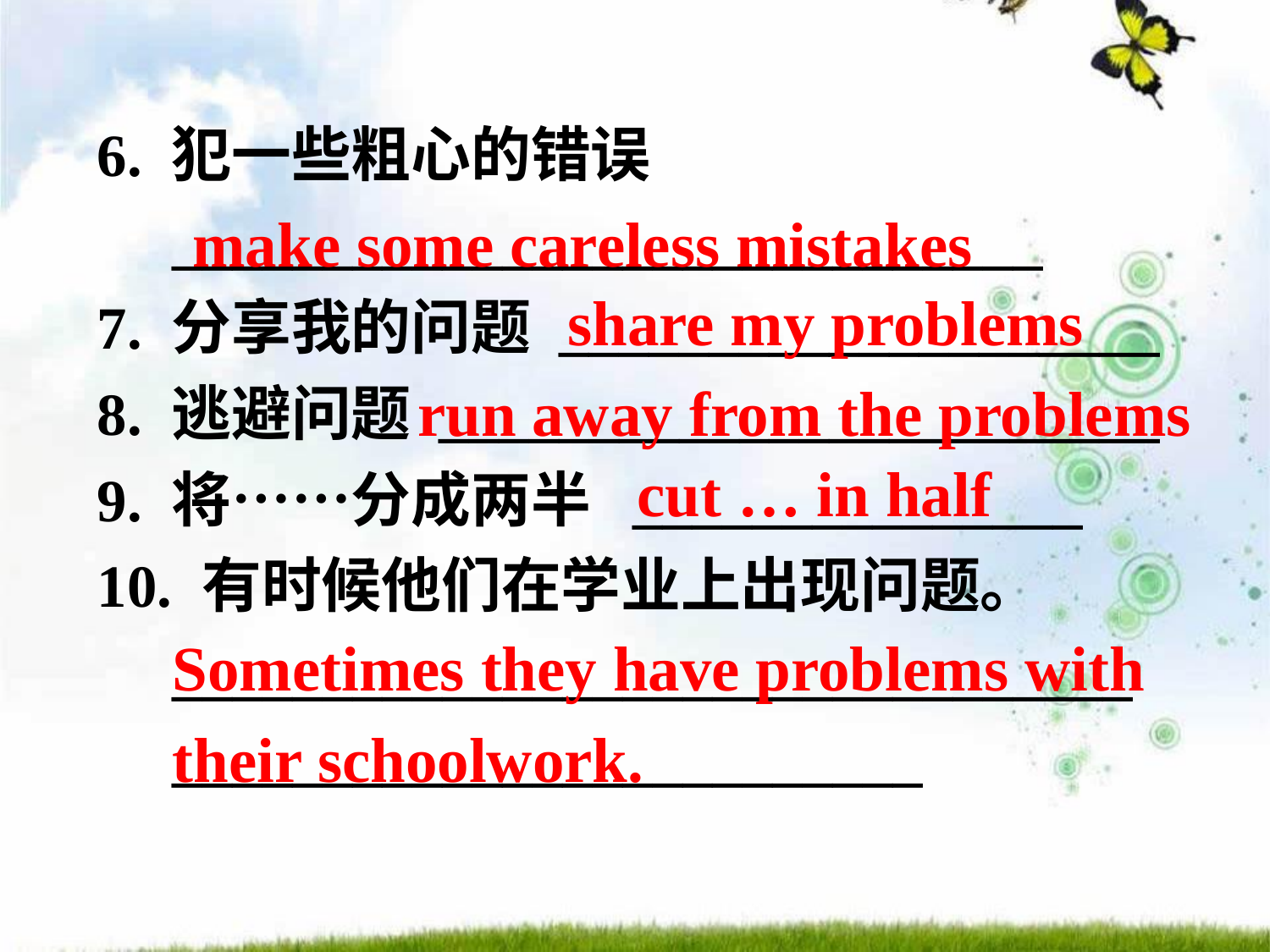

6. 犯一些粗心的错误
     _____________________________
7. 分享我的问题 ____________________
8. 逃避问题 ________________________
9. 将……分成两半  _______________
10. 有时候他们在学业上出现问题。
     ________________________________
     _________________________
make some careless mistakes
share my problems
run away from the problems
cut … in half
Sometimes they have problems with their schoolwork.